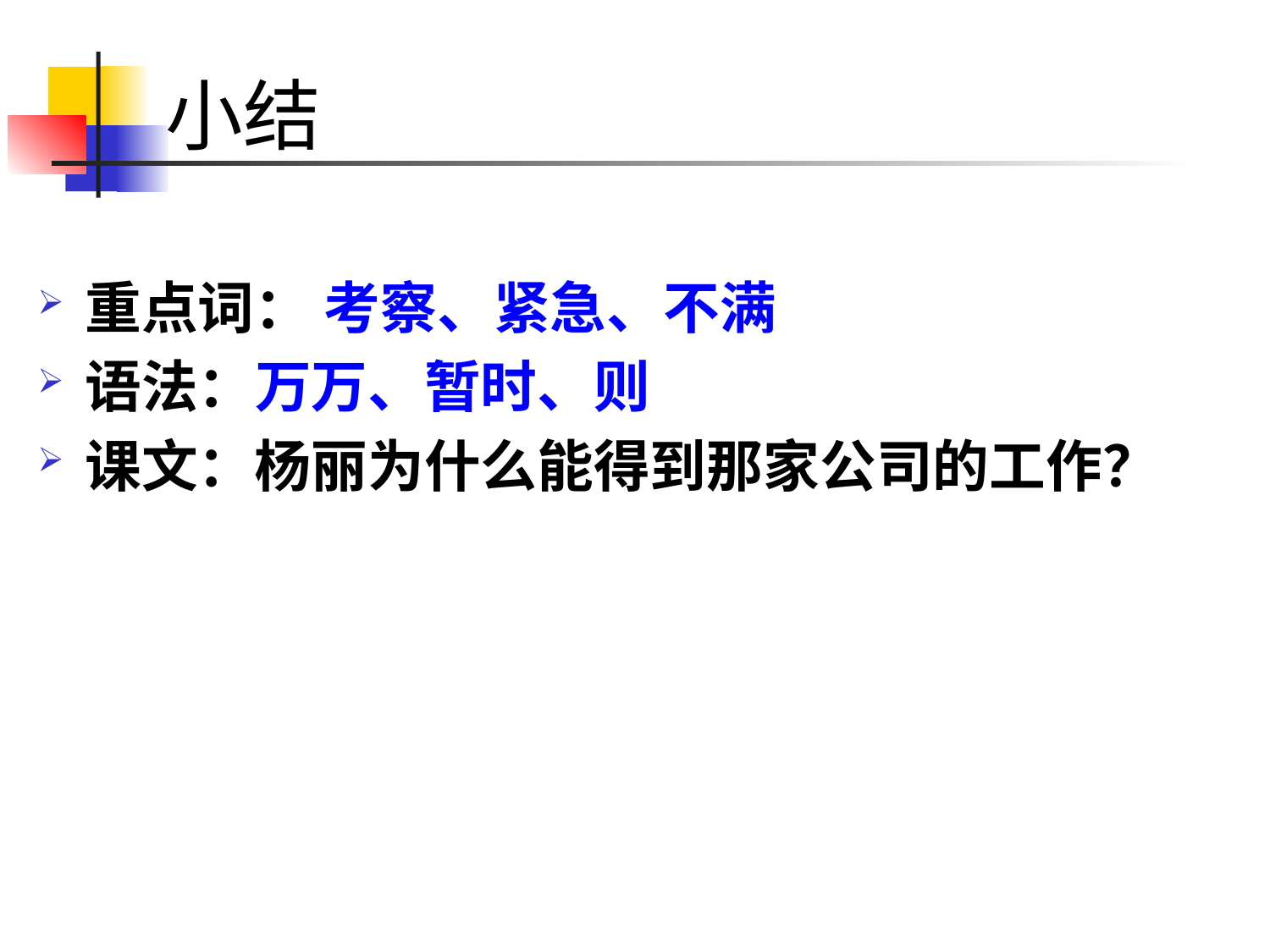

# 小结
重点词： 考察、紧急、不满
语法：万万、暂时、则
课文：杨丽为什么能得到那家公司的工作？